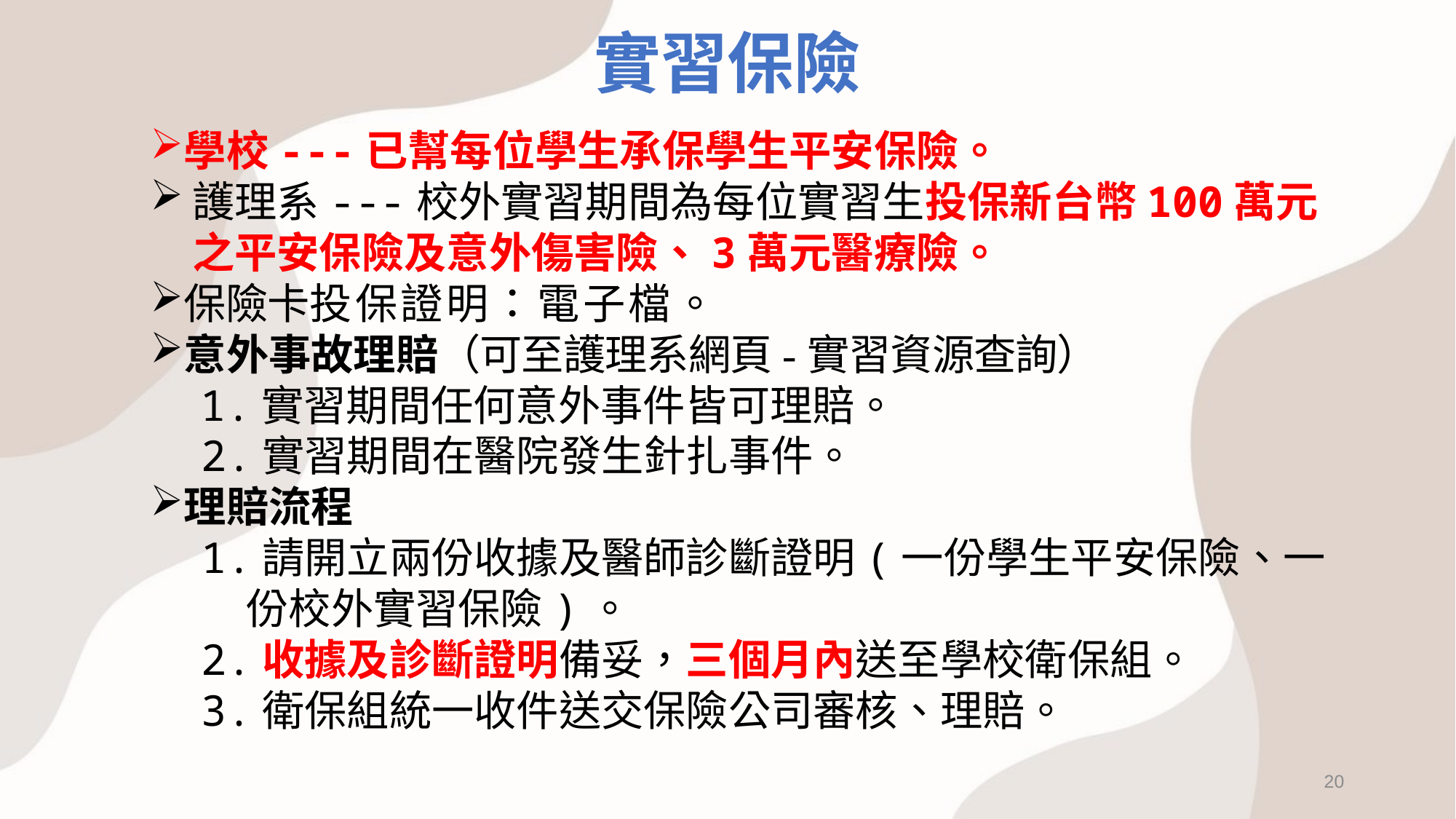

實習保險
學校---已幫每位學生承保學生平安保險。
護理系---校外實習期間為每位實習生投保新台幣100萬元之平安保險及意外傷害險、3萬元醫療險。
保險卡投保證明：電子檔。
意外事故理賠（可至護理系網頁-實習資源查詢）
  1.實習期間任何意外事件皆可理賠。
  2.實習期間在醫院發生針扎事件。
理賠流程
  1.請開立兩份收據及醫師診斷證明(一份學生平安保險、一份校外實習保險)。
  2.收據及診斷證明備妥，三個月內送至學校衛保組。
  3.衛保組統一收件送交保險公司審核、理賠。
20